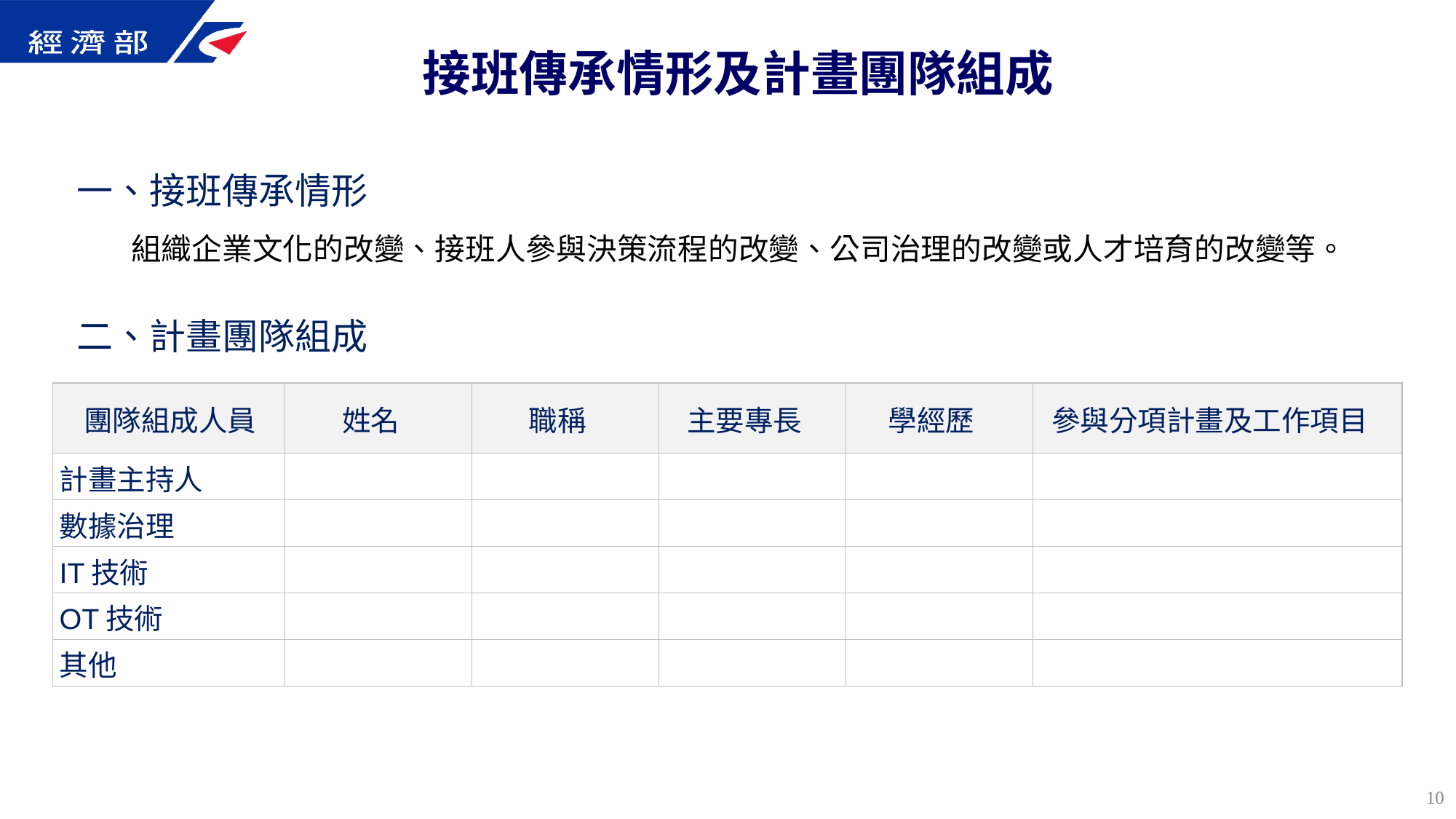

接班傳承情形及計畫團隊組成
一、接班傳承情形
       組織企業文化的改變、接班人參與決策流程的改變、公司治理的改變或人才培育的改變等。

二、計畫團隊組成
| 團隊組成人員 | 姓名 | 職稱 | 主要專長 | 學經歷 | 參與分項計畫及工作項目 |
| --- | --- | --- | --- | --- | --- |
| 計畫主持人 |  |  |  |  |  |
| 數據治理 |  |  |  |  |  |
| IT技術 |  |  |  |  |  |
| OT技術 |  |  |  |  |  |
| 其他 |  |  |  |  |  |
10
新商模營收目標
11